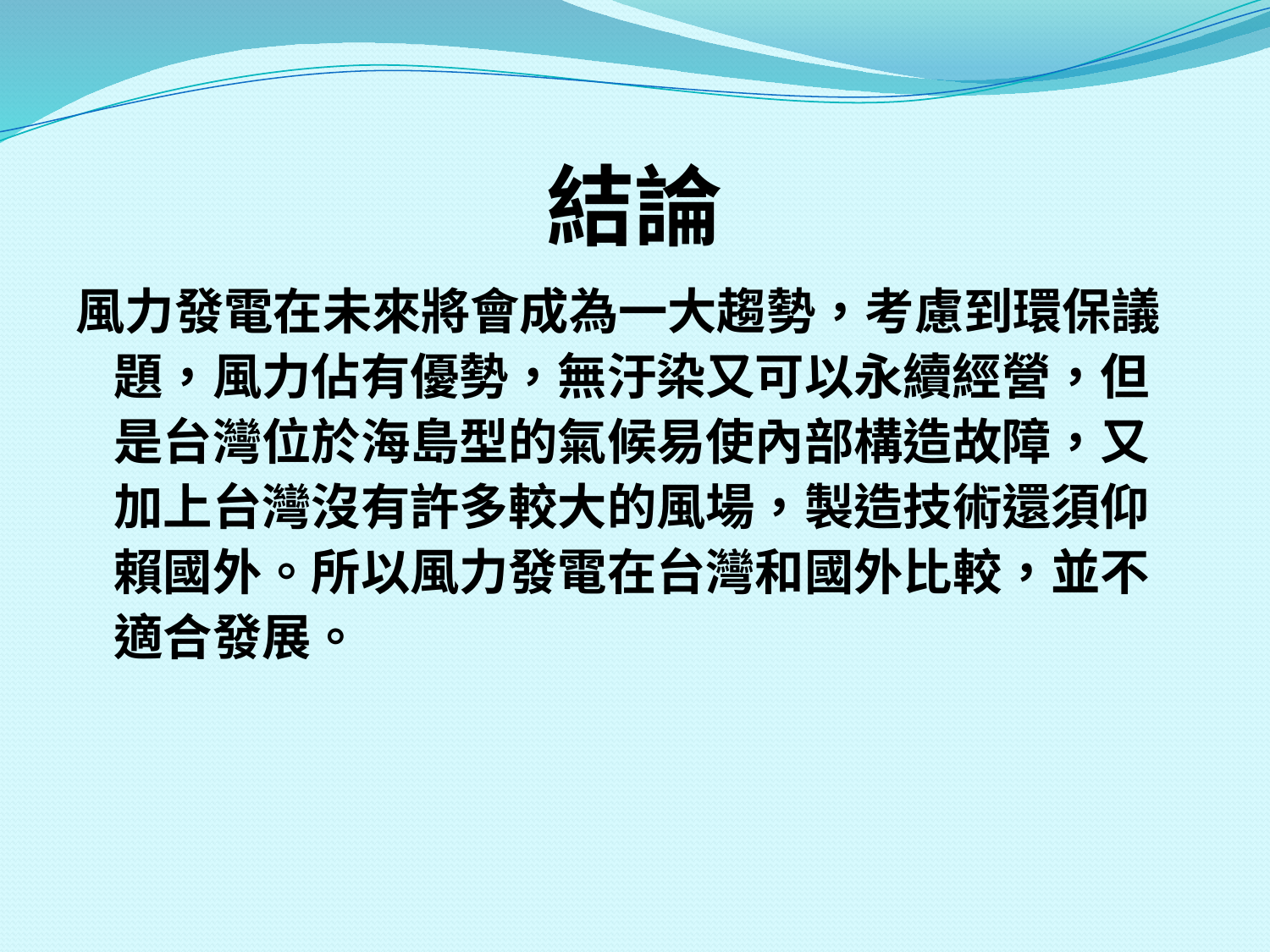

# 結論
風力發電在未來將會成為一大趨勢，考慮到環保議題，風力佔有優勢，無汙染又可以永續經營，但是台灣位於海島型的氣候易使內部構造故障，又加上台灣沒有許多較大的風場，製造技術還須仰賴國外。所以風力發電在台灣和國外比較，並不適合發展。